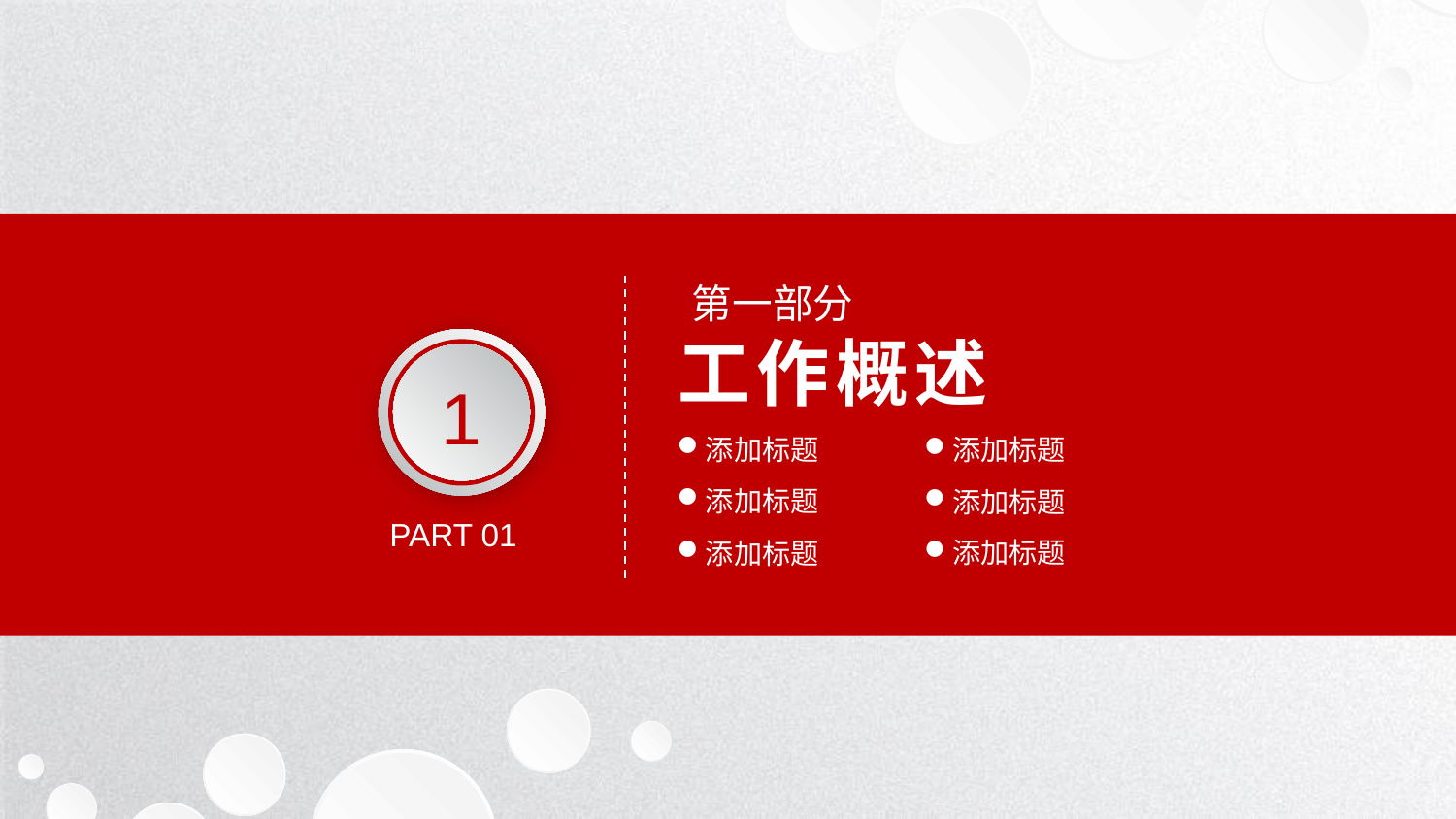

第一部分
工作概述

1
添加标题
添加标题
添加标题
添加标题
PART 01
添加标题
添加标题